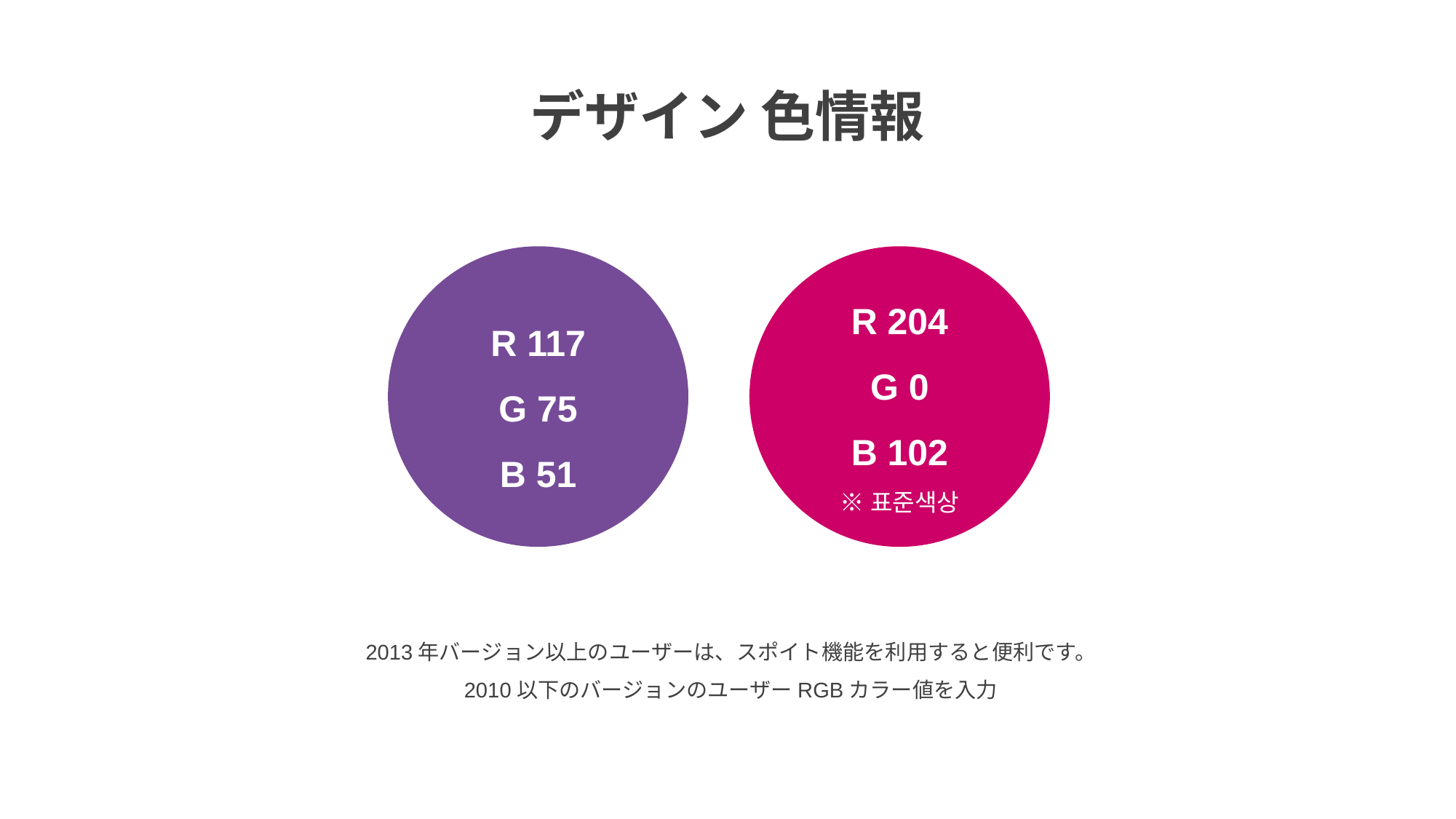

デザイン 色情報
R 117
G 75
B 51
R 204
G 0
B 102
※표준색상
2013年バージョン以上のユーザーは、スポイト機能を利用すると便利です。
2010以下のバージョンのユーザーRGBカラー値を入力